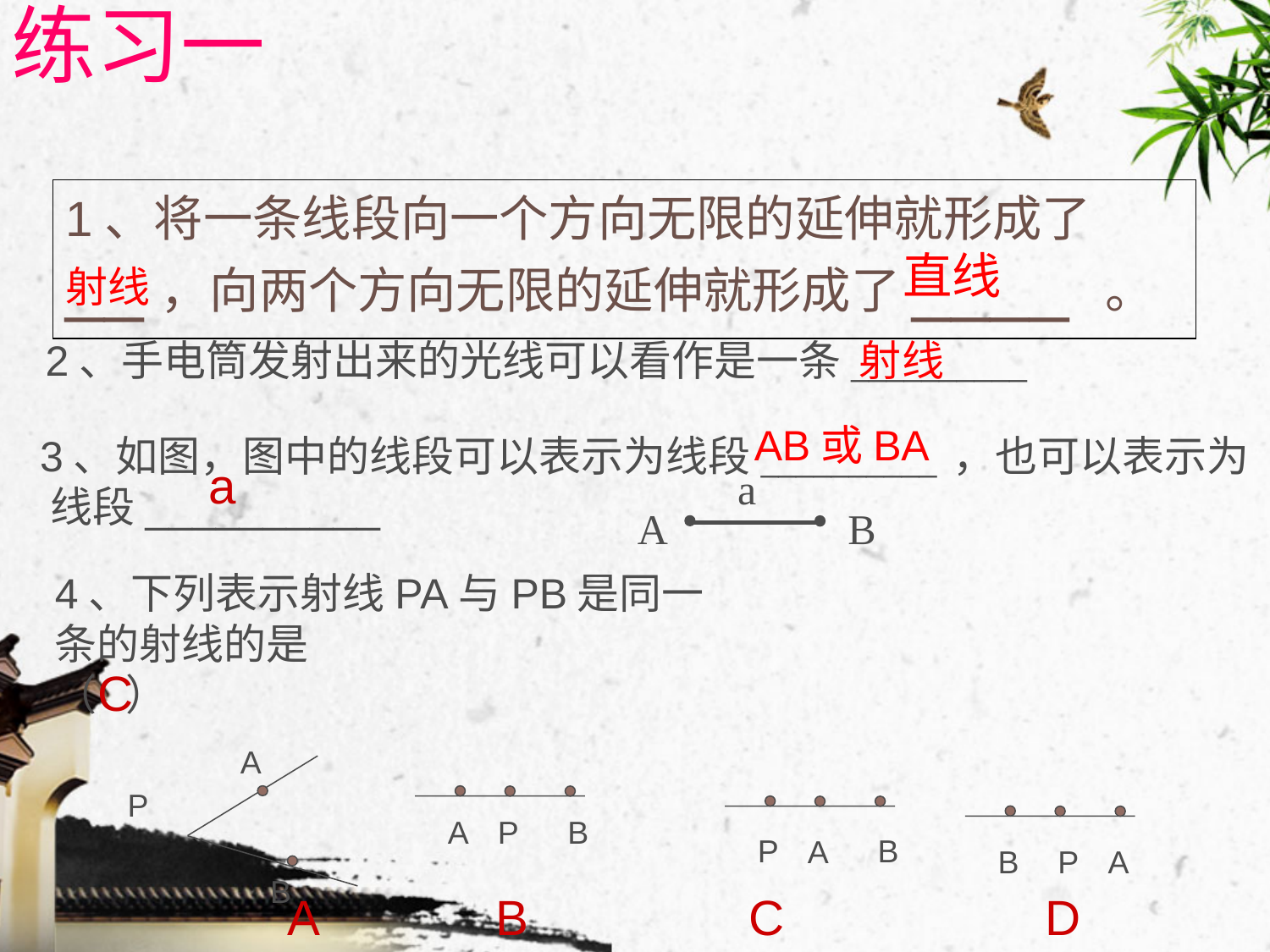

练习一
# 1、将一条线段向一个方向无限的延伸就形成了__，向两个方向无限的延伸就形成了____ 。
直线
射线
2、手电筒发射出来的光线可以看作是一条__________
射线
AB或BA
 3、如图，图中的线段可以表示为线段__________ ，也可以表示为
 线段__________
a
a

A
B
4、下列表示射线PA与PB是同一条的射线的是
（   ）

C
A

P
B

A
P
B

P
A

B
P
A
B
A             B                C                   D